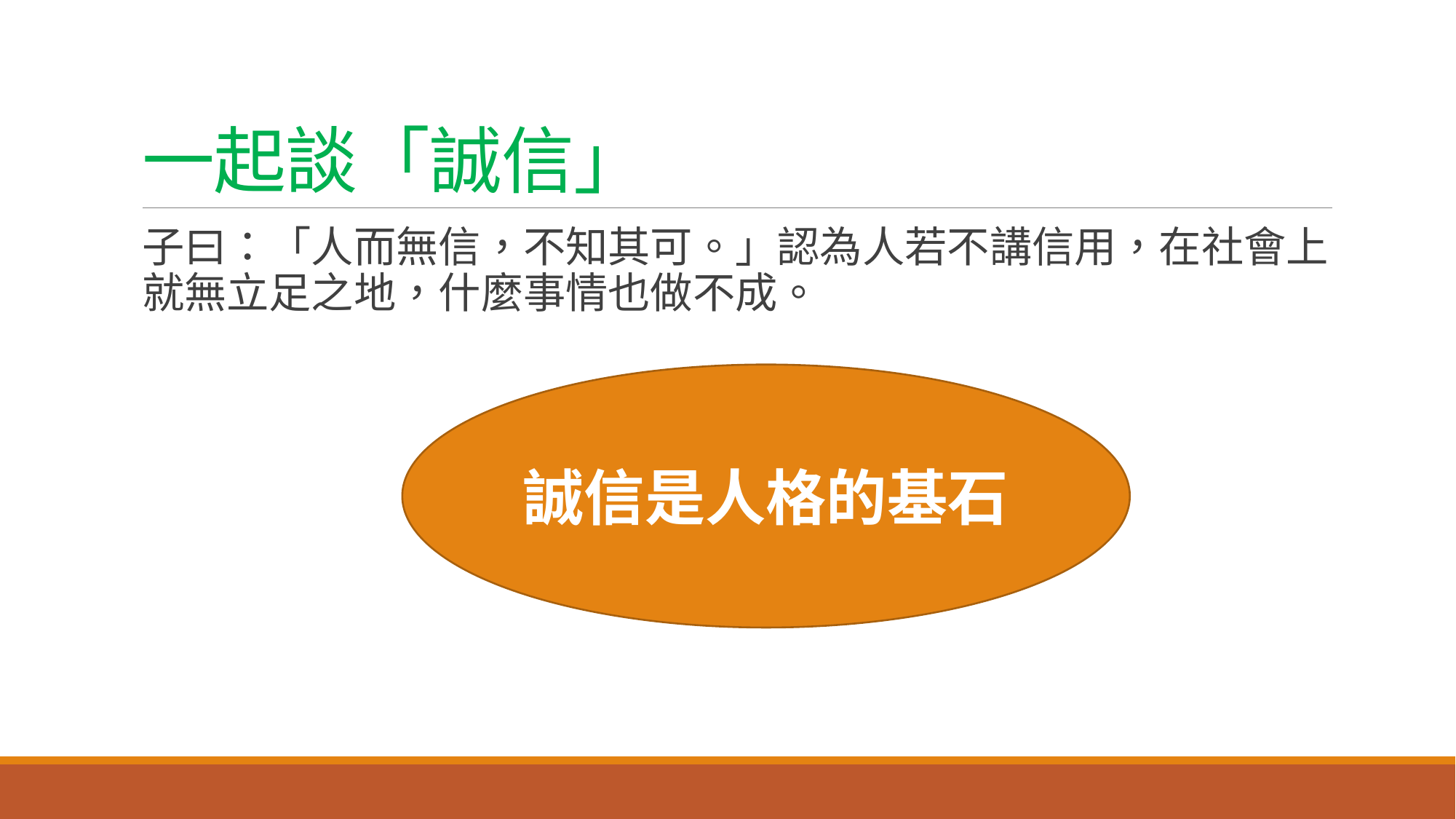

# 一起談「誠信」
子曰：「人而無信，不知其可。」認為人若不講信用，在社會上就無立足之地，什麼事情也做不成。

誠信是人格的基石